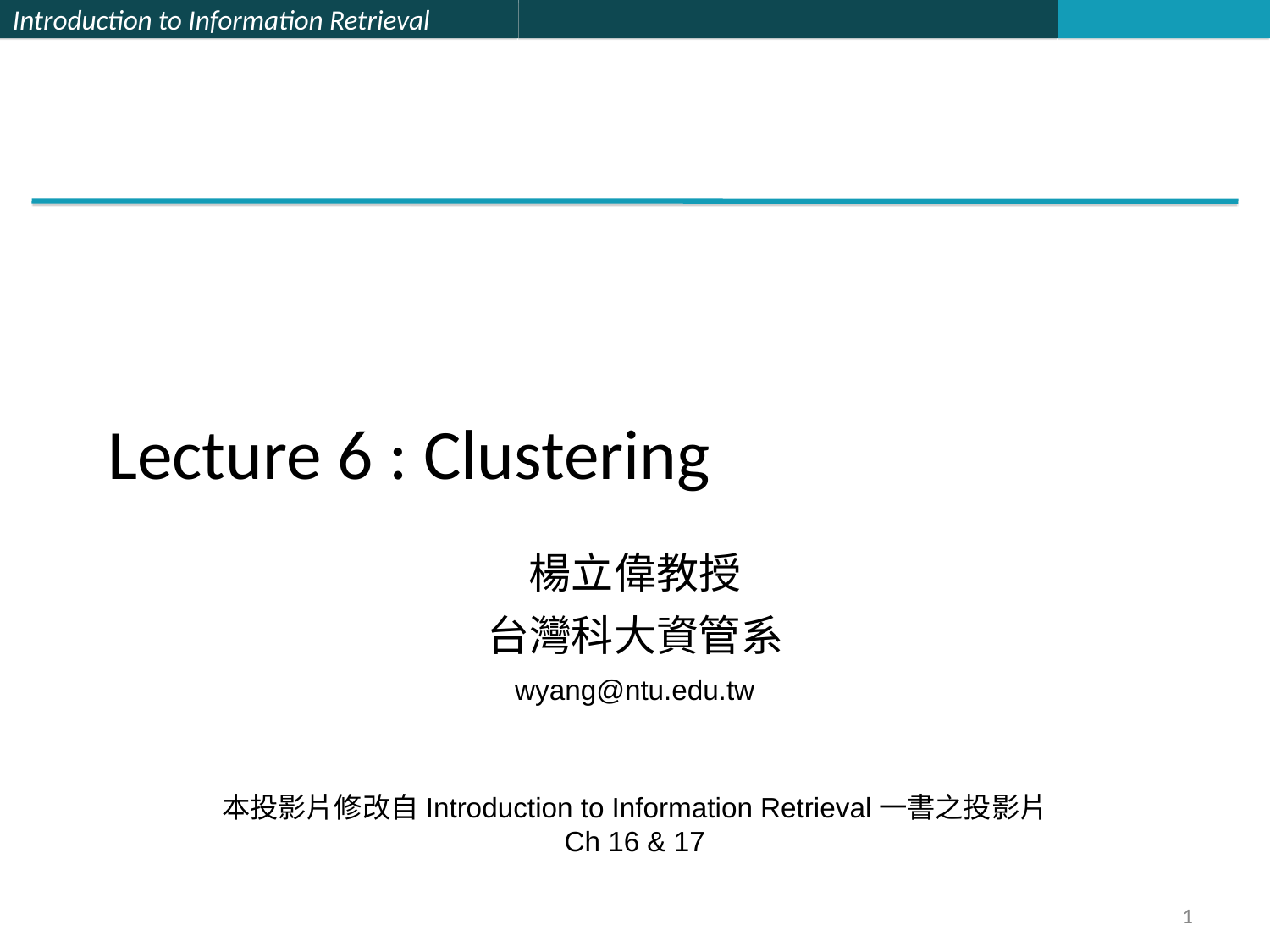

# Lecture 6 : Clustering
楊立偉教授
台灣科大資管系
wyang@ntu.edu.tw

本投影片修改自Introduction to Information Retrieval一書之投影片 Ch 16 & 17
1